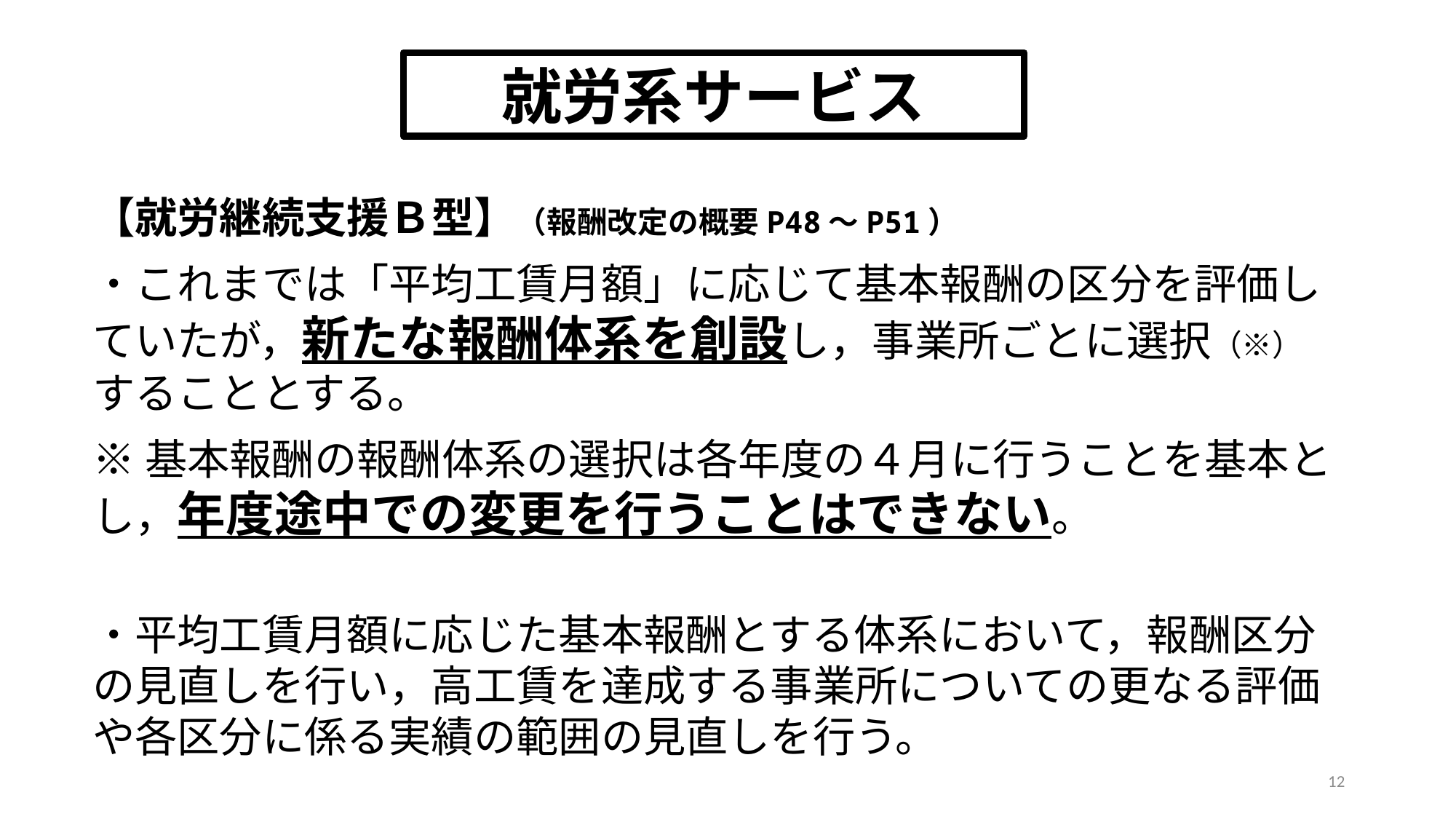

就労系サービス
【就労継続支援Ｂ型】（報酬改定の概要P48～P51）
・これまでは「平均工賃月額」に応じて基本報酬の区分を評価していたが，新たな報酬体系を創設し，事業所ごとに選択（※）することとする。
※基本報酬の報酬体系の選択は各年度の４月に行うことを基本とし，年度途中での変更を行うことはできない。

・平均工賃月額に応じた基本報酬とする体系において，報酬区分の見直しを行い，高工賃を達成する事業所についての更なる評価や各区分に係る実績の範囲の見直しを行う。
12